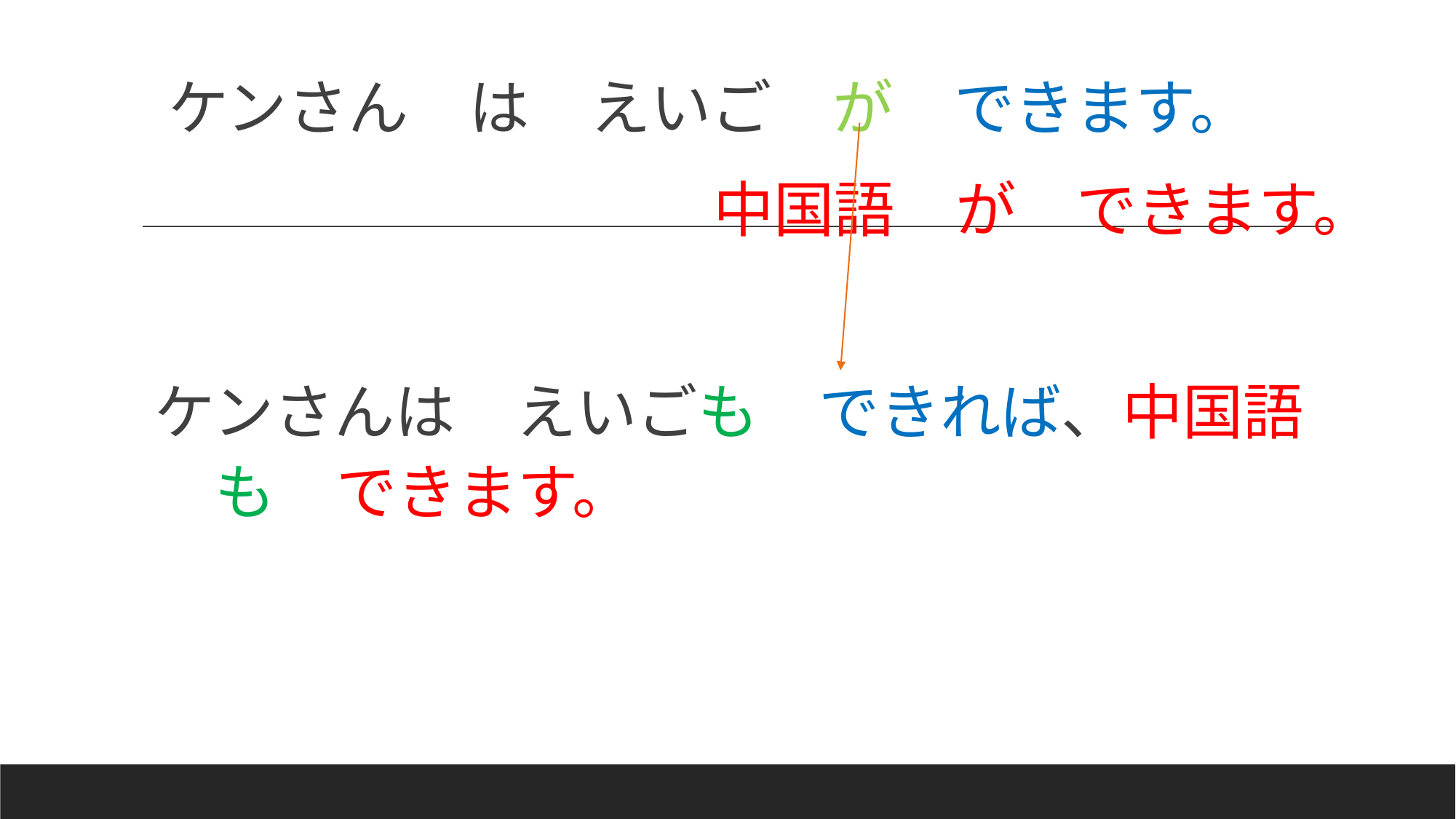

ケンさん　は　えいご　が　できます。
　　　　　　　　　中国語　が　できます。

ケンさんは　えいごも　できれば、中国語　も　できます。